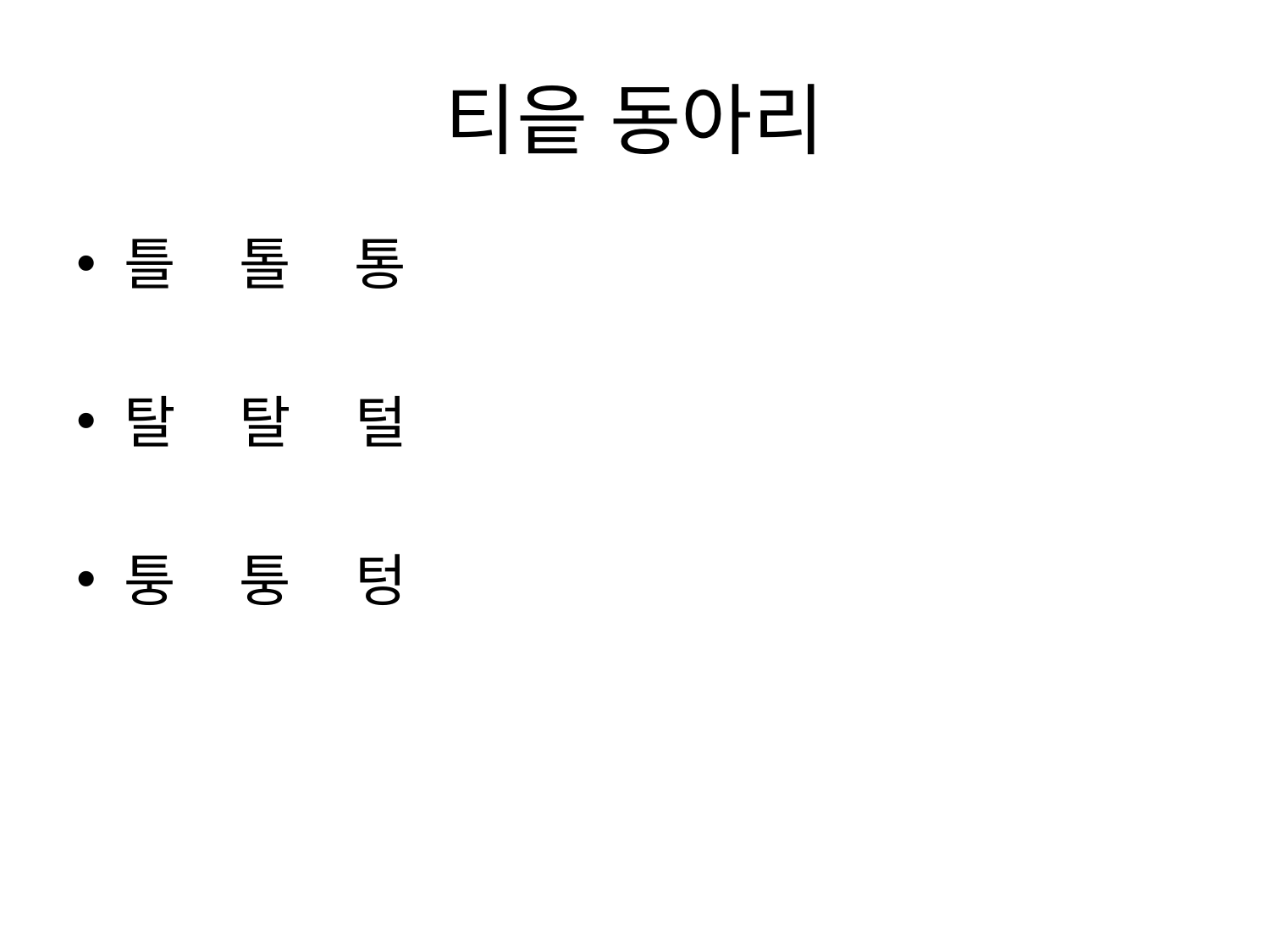

# 티읕 동아리
틀    톨    통

탈    탈    털

퉁    퉁    텅